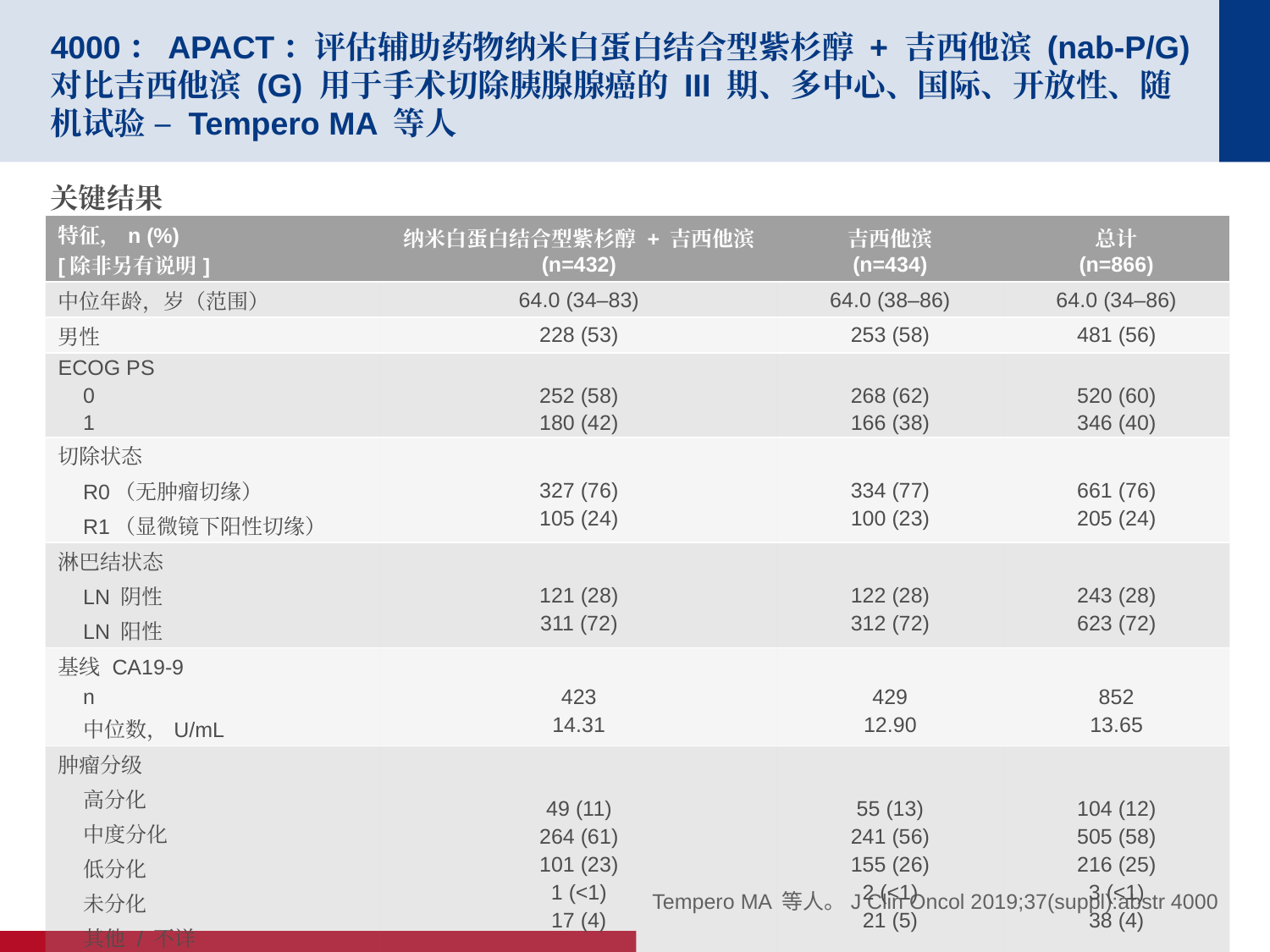

# 4000：APACT：评估辅助药物纳米白蛋白结合型紫杉醇 + 吉西他滨 (nab-P/G) 对比吉西他滨 (G) 用于手术切除胰腺腺癌的 III 期、多中心、国际、开放性、随机试验 – Tempero MA 等人
关键结果

| 特征，n (%) [除非另有说明] | 纳米白蛋白结合型紫杉醇 + 吉西他滨 (n=432) | 吉西他滨 (n=434) | 总计 (n=866) |
| --- | --- | --- | --- |
| 中位年龄，岁（范围） | 64.0 (34–83) | 64.0 (38–86) | 64.0 (34–86) |
| 男性 | 228 (53) | 253 (58) | 481 (56) |
| ECOG PS 0 1 | 252 (58) 180 (42) | 268 (62) 166 (38) | 520 (60) 346 (40) |
| 切除状态 R0（无肿瘤切缘） R1（显微镜下阳性切缘） | 327 (76) 105 (24) | 334 (77) 100 (23) | 661 (76) 205 (24) |
| 淋巴结状态 LN 阴性 LN 阳性 | 121 (28) 311 (72) | 122 (28) 312 (72) | 243 (28) 623 (72) |
| 基线 CA19-9 n 中位数，U/mL | 423 14.31 | 429 12.90 | 852 13.65 |
| 肿瘤分级 高分化 中度分化 低分化 未分化 其他 / 不详 | 49 (11) 264 (61) 101 (23) 1 (<1) 17 (4) | 55 (13) 241 (56) 155 (26) 2 (<1) 21 (5) | 104 (12) 505 (58) 216 (25) 3 (<1) 38 (4) |
Tempero MA 等人。J Clin Oncol 2019;37(suppl):abstr 4000